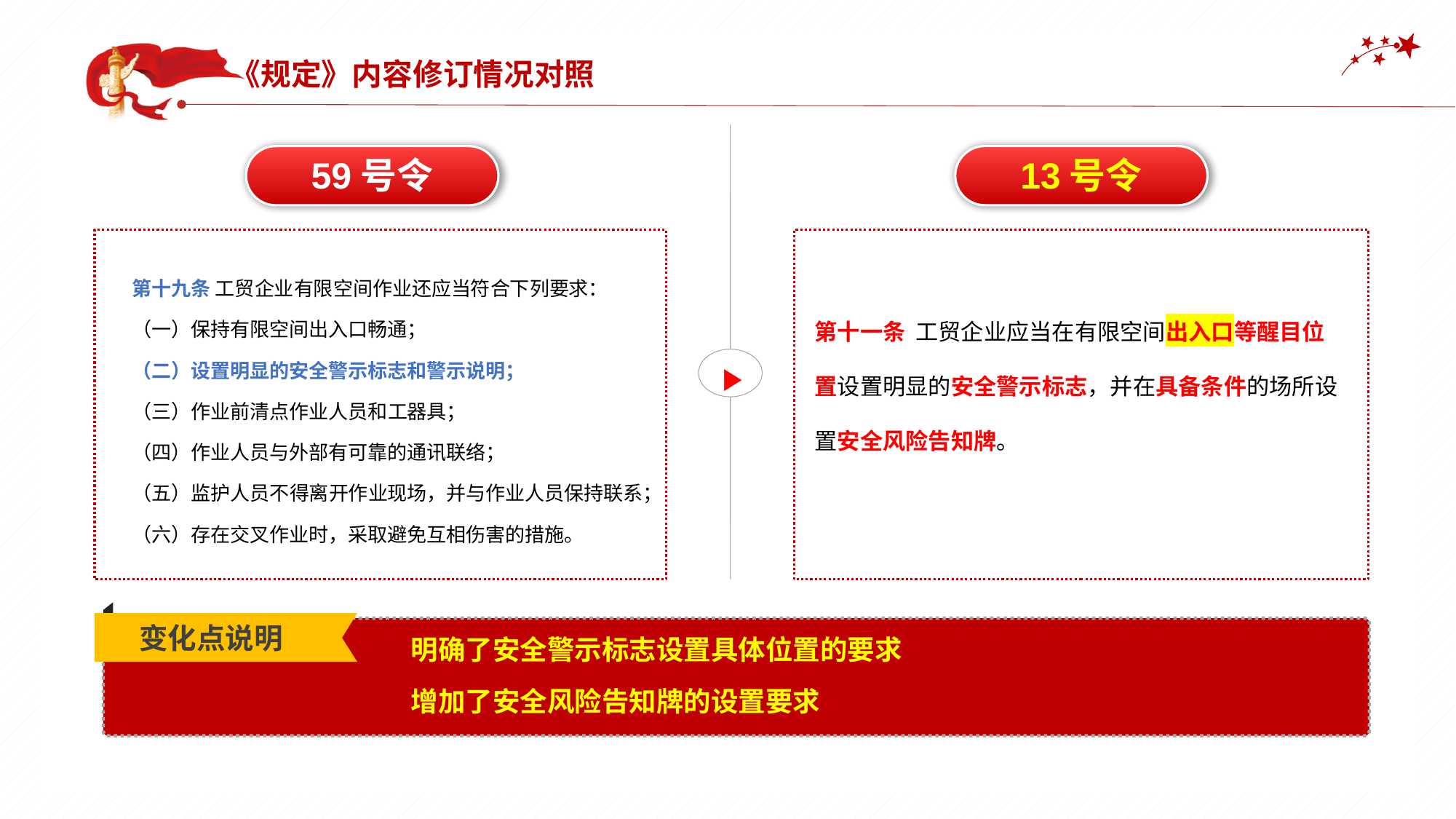

《规定》内容修订情况对照

▶

13号令

59号令

第十九条 工贸企业有限空间作业还应当符合下列要求：
（一）保持有限空间出入口畅通；
（二）设置明显的安全警示标志和警示说明；
（三）作业前清点作业人员和工器具；
（四）作业人员与外部有可靠的通讯联络；
（五）监护人员不得离开作业现场，并与作业人员保持联系；
（六）存在交叉作业时，采取避免互相伤害的措施。
第十一条  工贸企业应当在有限空间出入口等醒目位置设置明显的安全警示标志，并在具备条件的场所设置安全风险告知牌。

明确了安全警示标志设置具体位置的要求
增加了安全风险告知牌的设置要求
变化点说明